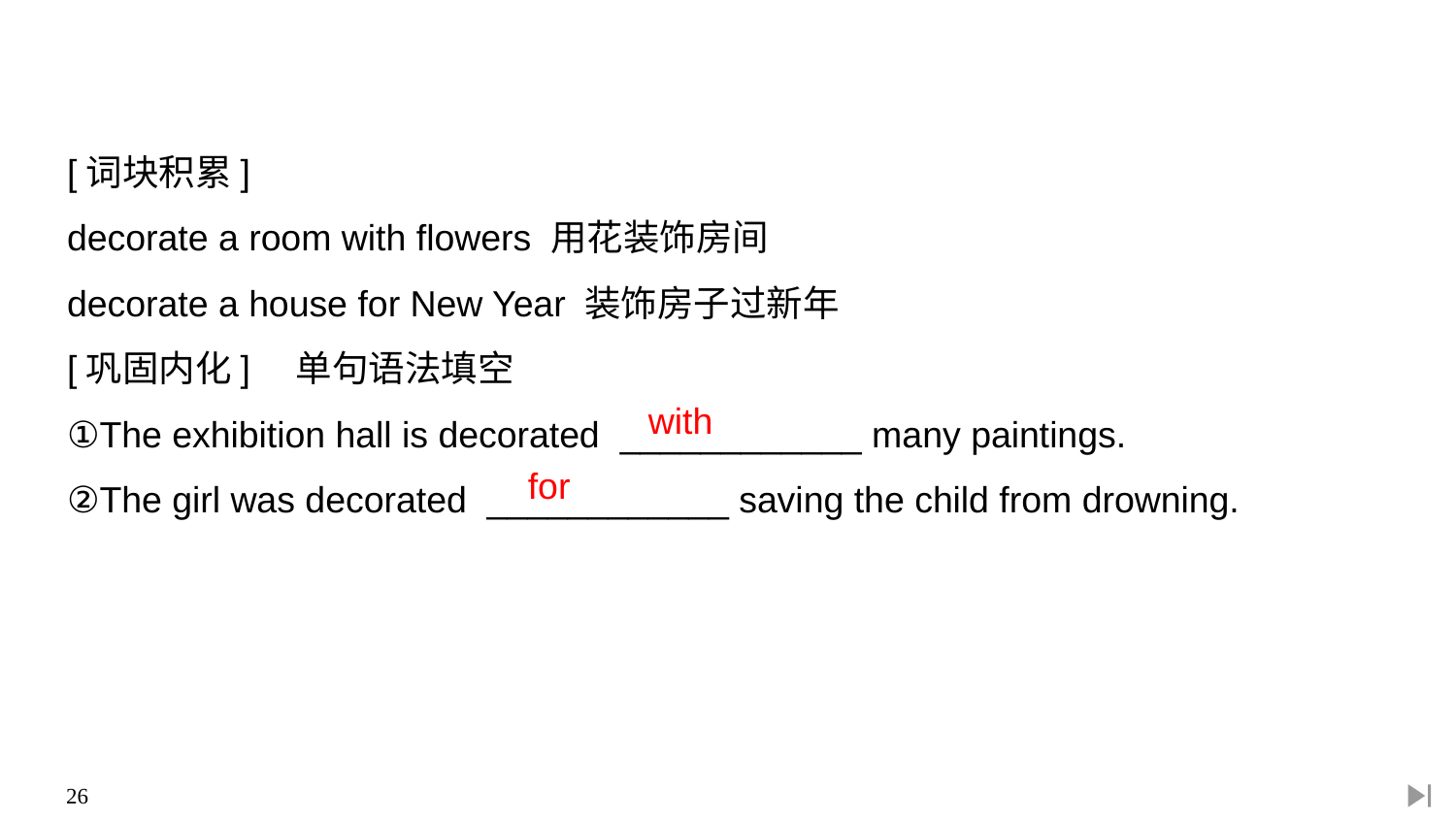

[词块积累]
decorate a room with flowers 用花装饰房间
decorate a house for New Year 装饰房子过新年
[巩固内化]　单句语法填空
①The exhibition hall is decorated  ____________ many paintings.
②The girl was decorated  ____________ saving the child from drowning.
with
for